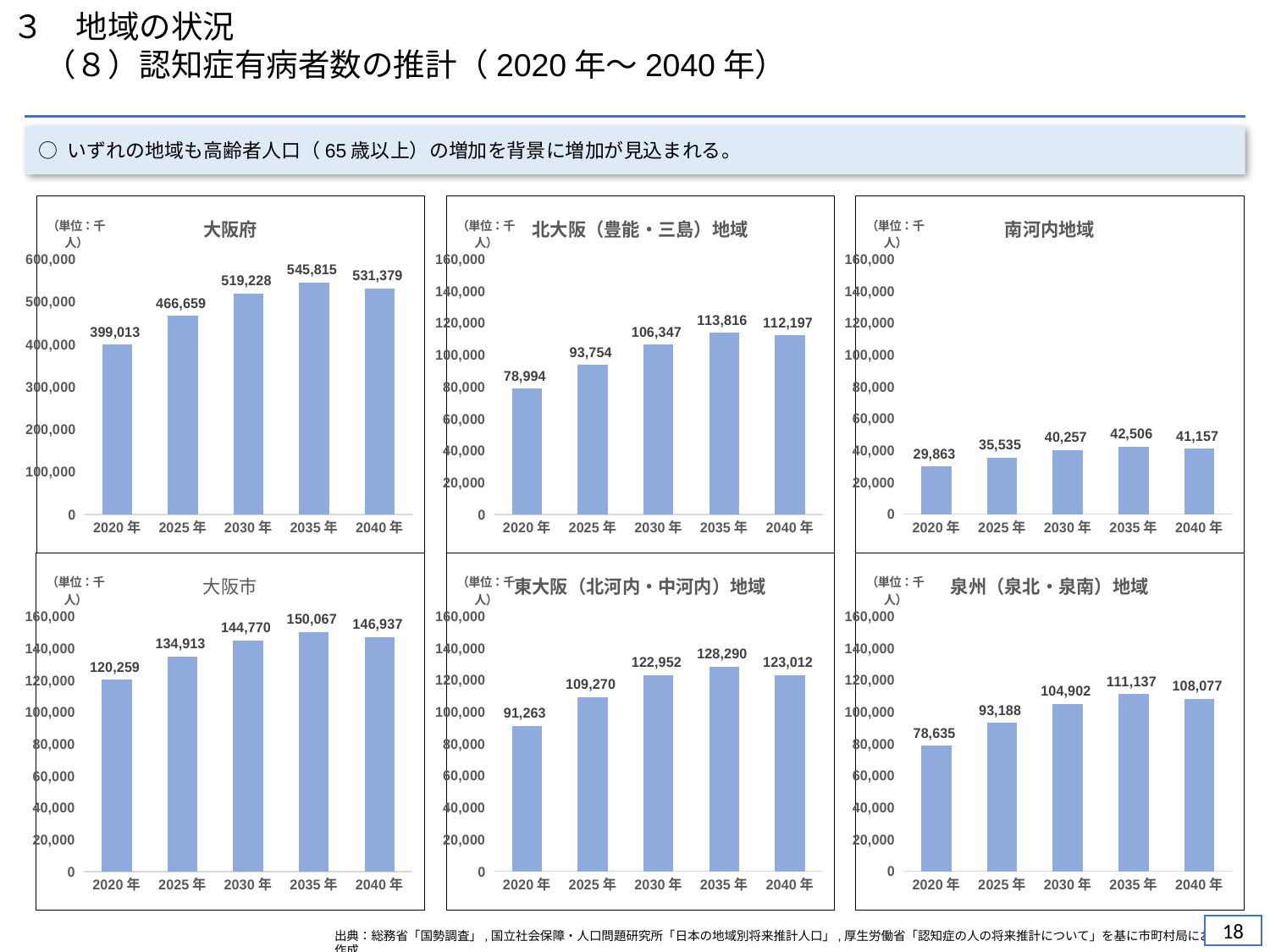

３　地域の状況
　（８）認知症有病者数の推計（2020年～2040年）
○ いずれの地域も高齢者人口（65歳以上）の増加を背景に増加が見込まれる。

### Chart: 大阪府

| Category | 認知症有病者数 | 認知症有病者数 |
|---|---|---|
| 2020年 | 399012.99899999995 | 399012.99899999995 |
| 2025年 | 466659.16339999996 | 466659.16339999996 |
| 2030年 | 519227.9004 | 519227.9004 |
| 2035年 | 545814.5714 | 545814.5714 |
| 2040年 | 531378.8668 | 531378.8668 |

### Chart: 北大阪（豊能・三島）地域

| Category | 認知症有病者数 | 認知症有病者数 |
|---|---|---|
| 2020年 | 78993.8394 | 78993.8394 |
| 2025年 | 93753.5111 | 93753.5111 |
| 2030年 | 106346.5209 | 106346.5209 |
| 2035年 | 113815.9258 | 113815.9258 |
| 2040年 | 112197.4867 | 112197.4867 |

### Chart: 南河内地域

| Category | 認知症有病者数 | 認知症有病者数 |
|---|---|---|
| 2020年 | 29862.603900000002 | 29862.603900000002 |
| 2025年 | 35534.798599999995 | 35534.798599999995 |
| 2030年 | 40256.9343 | 40256.9343 |
| 2035年 | 42505.7842 | 42505.7842 |
| 2040年 | 41156.5259 | 41156.5259 |

### Chart: 東大阪（北河内・中河内）地域

| Category | 認知症有病者数 | 認知症有病者数 |
|---|---|---|
| 2020年 | 91262.5016 | 91262.5016 |
| 2025年 | 109269.7933 | 109269.7933 |
| 2030年 | 122952.1948 | 122952.1948 |
| 2035年 | 128289.5642 | 128289.5642 |
| 2040年 | 123011.6694 | 123011.6694 |

### Chart: 大阪市

| Category | 認知症有病者数 | 認知症有病者数 |
|---|---|---|
| 2020年 | 120259.33549999999 | 120259.33549999999 |
| 2025年 | 134912.6987 | 134912.6987 |
| 2030年 | 144770.3197 | 144770.3197 |
| 2035年 | 150066.5612 | 150066.5612 |
| 2040年 | 146936.5908 | 146936.5908 |

### Chart: 泉州（泉北・泉南）地域

| Category | 認知症有病者数 | 認知症有病者数 |
|---|---|---|
| 2020年 | 78634.7186 | 78634.7186 |
| 2025年 | 93188.3617 | 93188.3617 |
| 2030年 | 104901.9307 | 104901.9307 |
| 2035年 | 111136.736 | 111136.736 |
| 2040年 | 108076.59400000001 | 108076.59400000001 |
18
出典：総務省「国勢調査」,国立社会保障・人口問題研究所「日本の地域別将来推計人口」,厚生労働省「認知症の人の将来推計について」を基に市町村局において作成